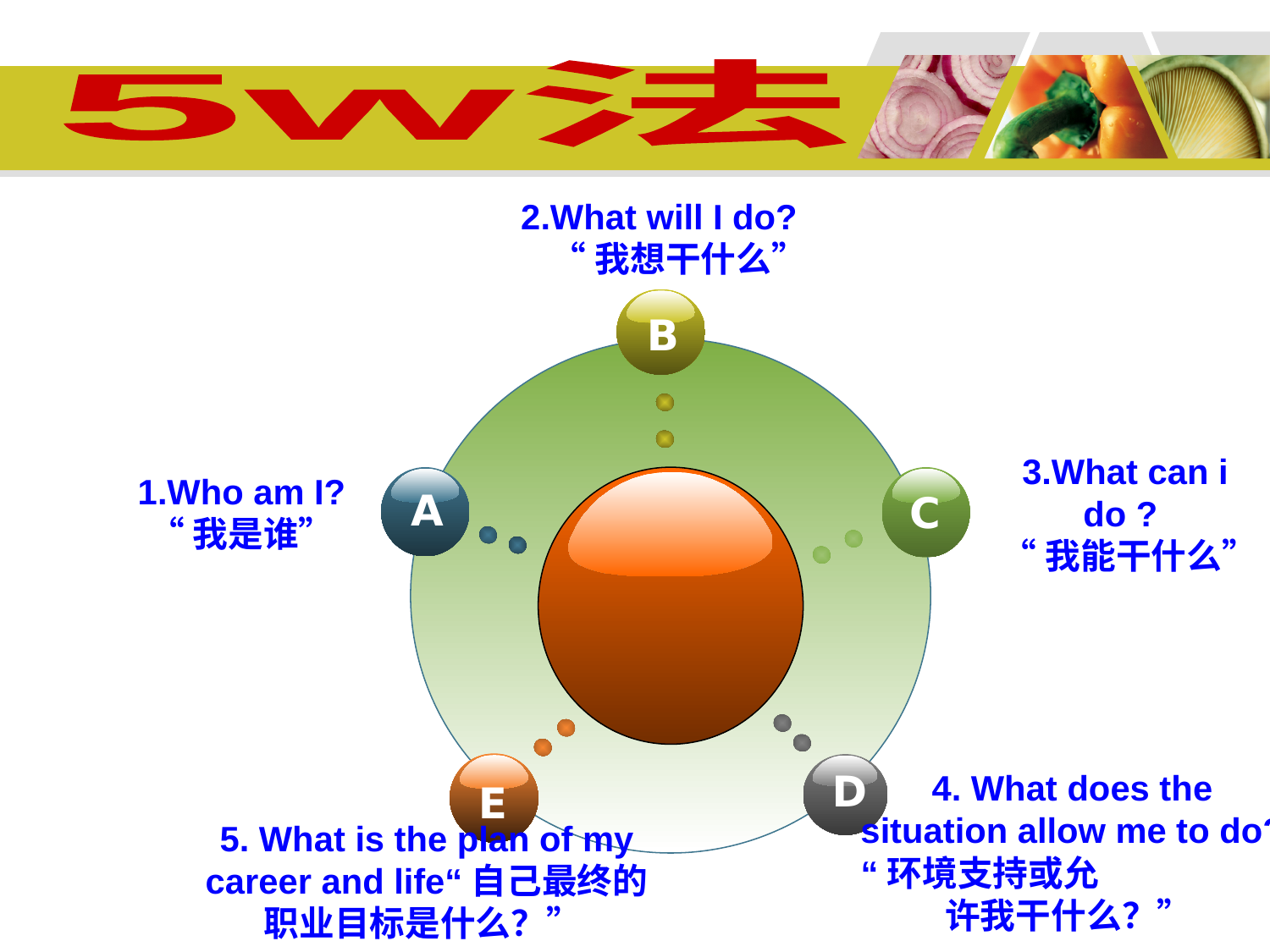

5w法

2.What will I do?
     “我想干什么”

B

A

C

E

D

3.What can i do ?
 “我能干什么”
1.Who am I?
“我是谁”
4. What does the situation allow me to do? “环境支持或允                        许我干什么？”
5. What is the plan of my career and life“自己最终的职业目标是什么？”